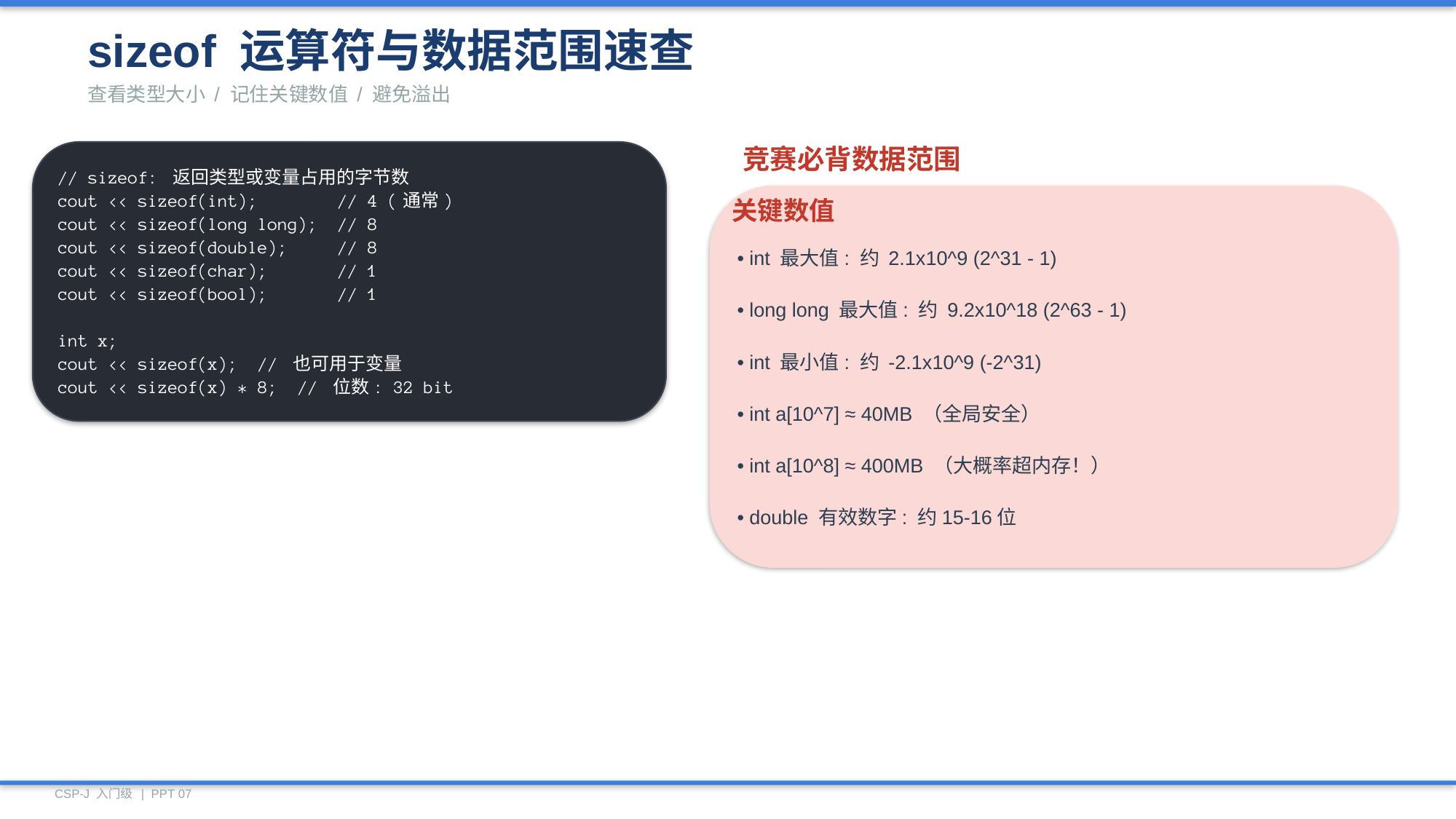

sizeof 运算符与数据范围速查
查看类型大小 / 记住关键数值 / 避免溢出
// sizeof: 返回类型或变量占用的字节数
cout << sizeof(int);        // 4 (通常)
cout << sizeof(long long);  // 8
cout << sizeof(double);     // 8
cout << sizeof(char);       // 1
cout << sizeof(bool);       // 1

int x;
cout << sizeof(x);  // 也可用于变量
cout << sizeof(x) * 8;  // 位数: 32 bit
竞赛必背数据范围

关键数值
• int 最大值: 约 2.1x10^9 (2^31 - 1)
• long long 最大值: 约 9.2x10^18 (2^63 - 1)
• int 最小值: 约 -2.1x10^9 (-2^31)
• int a[10^7] ≈ 40MB （全局安全）
• int a[10^8] ≈ 400MB （大概率超内存！）
• double 有效数字: 约15-16位

CSP-J 入门级  |  PPT 07